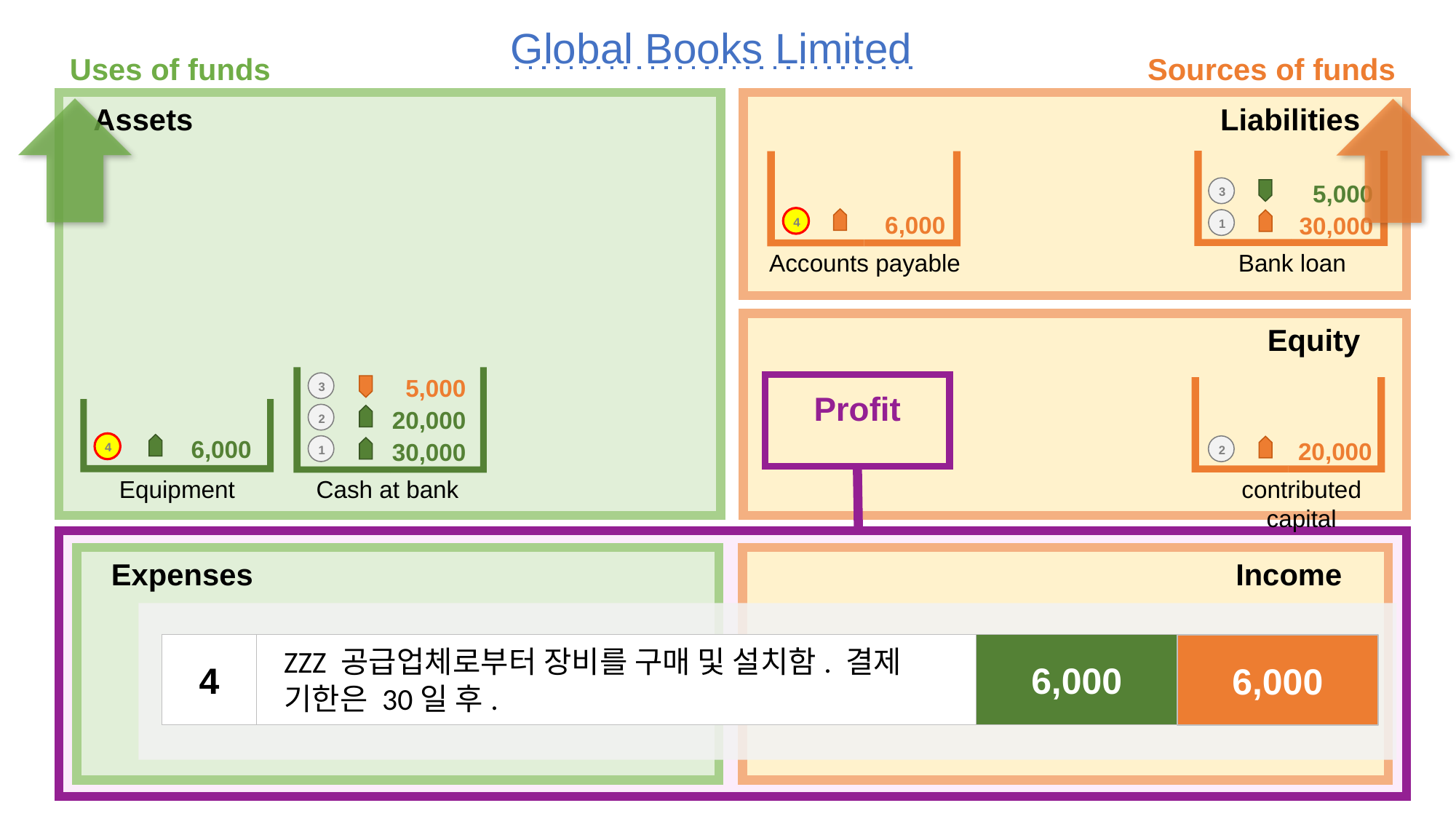

Global Books Limited
Uses of funds
Sources of funds
_Assets
Liabilities_
Equity_
Profit

_Expenses
Income_

5,000

3

6,000
30,000

4

1

Accounts payable
Bank loan

5,000

3

20,000

2

6,000
20,000
30,000

4

1

2

Equipment
Cash at bank
contributed capital

4
Equipment
6,000
Accounts payable
6,000
ZZZ 공급업체로부터 장비를 구매 및 설치함. 결제 기한은 30일 후.
6,000
6,000